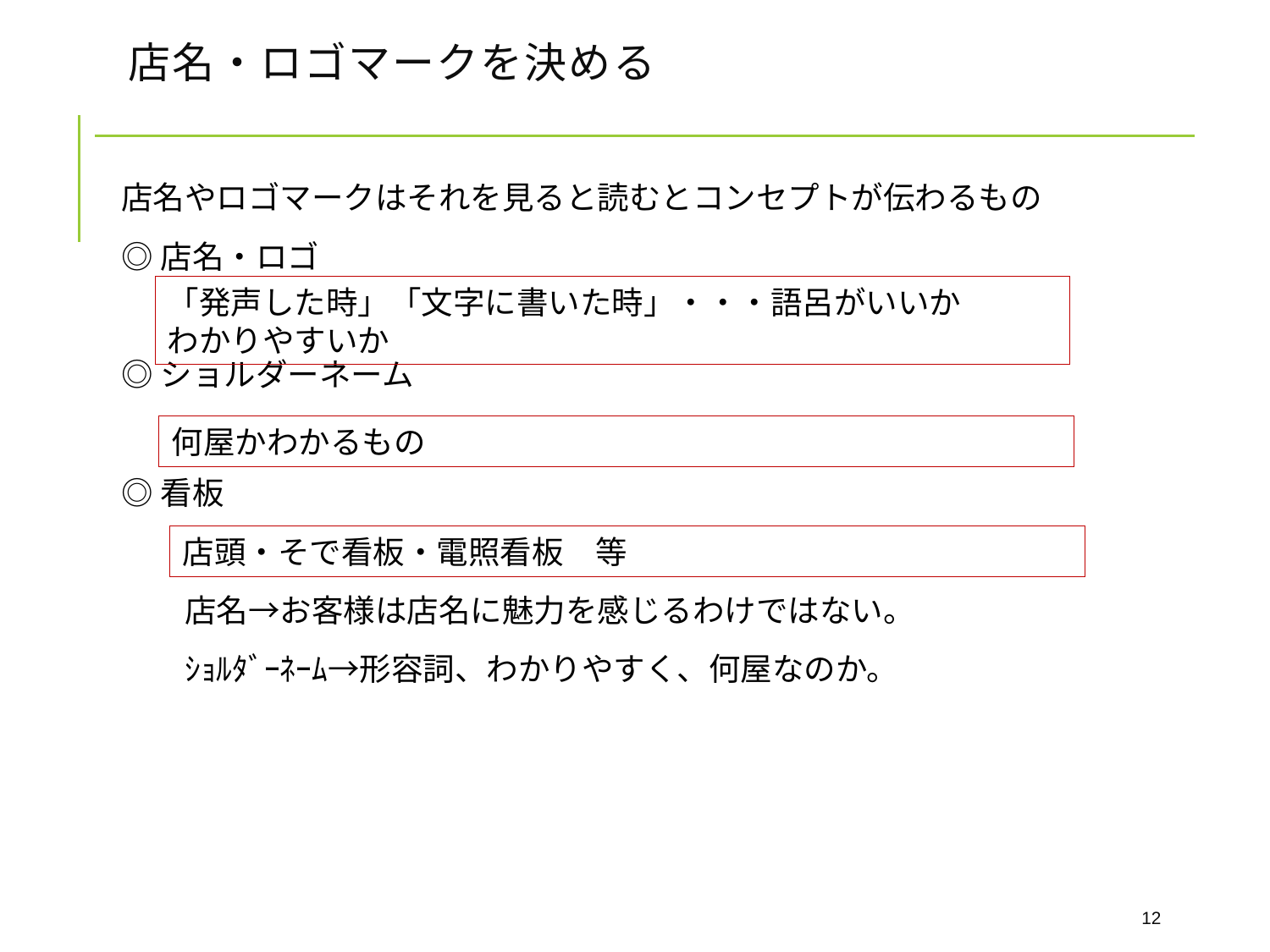

# 店名・ロゴマークを決める
店名やロゴマークはそれを見ると読むとコンセプトが伝わるもの
◎店名・ロゴ

◎ショルダーネーム

◎看板

　　店名→お客様は店名に魅力を感じるわけではない。
　　ｼｮﾙﾀﾞｰﾈｰﾑ→形容詞、わかりやすく、何屋なのか。
「発声した時」「文字に書いた時」・・・語呂がいいか
わかりやすいか
何屋かわかるもの
店頭・そで看板・電照看板　等
12